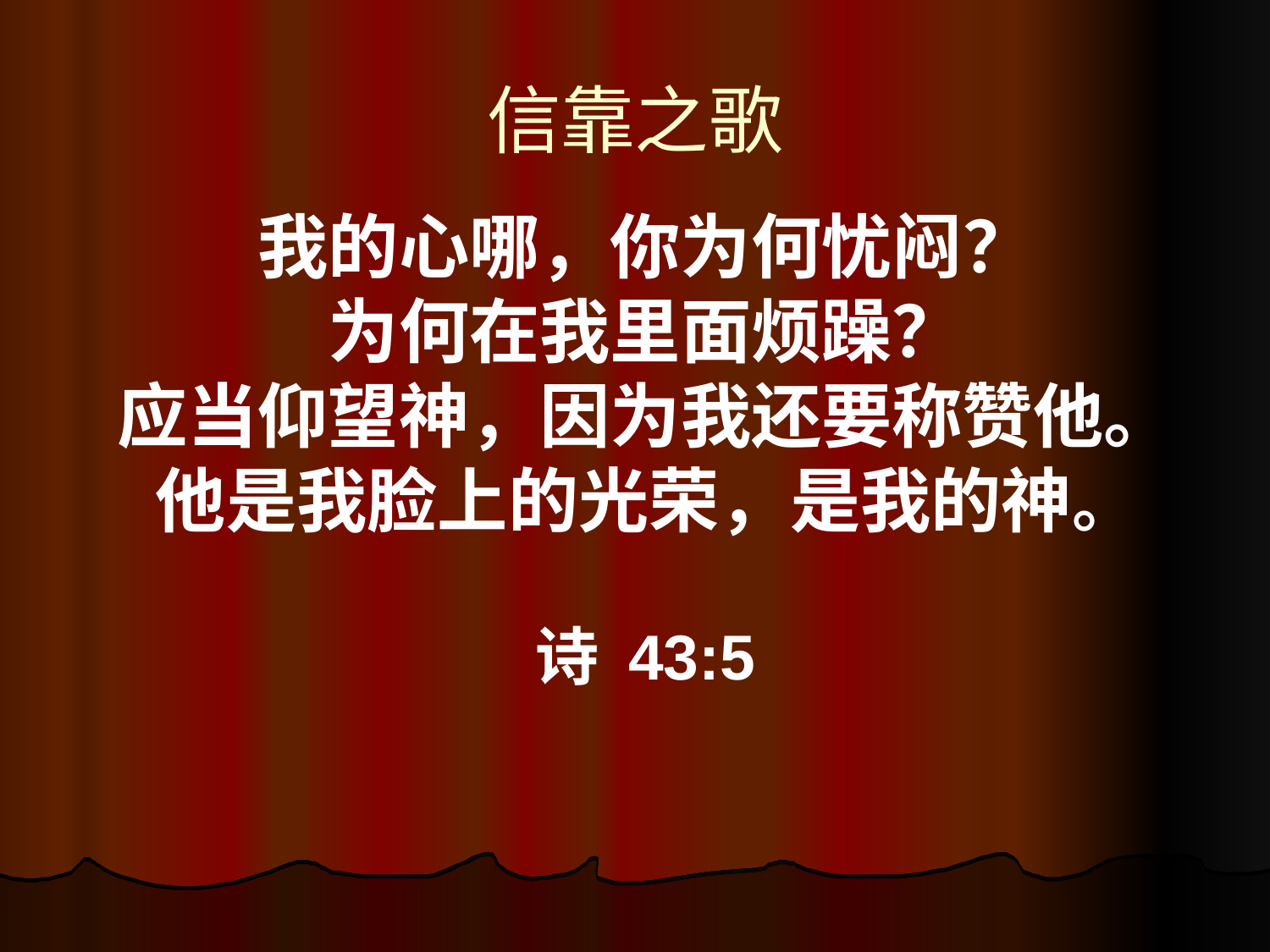

信靠之歌
我的心哪，你为何忧闷？
为何在我里面烦躁？
应当仰望神，因为我还要称赞他。
他是我脸上的光荣，是我的神。

诗 43:5